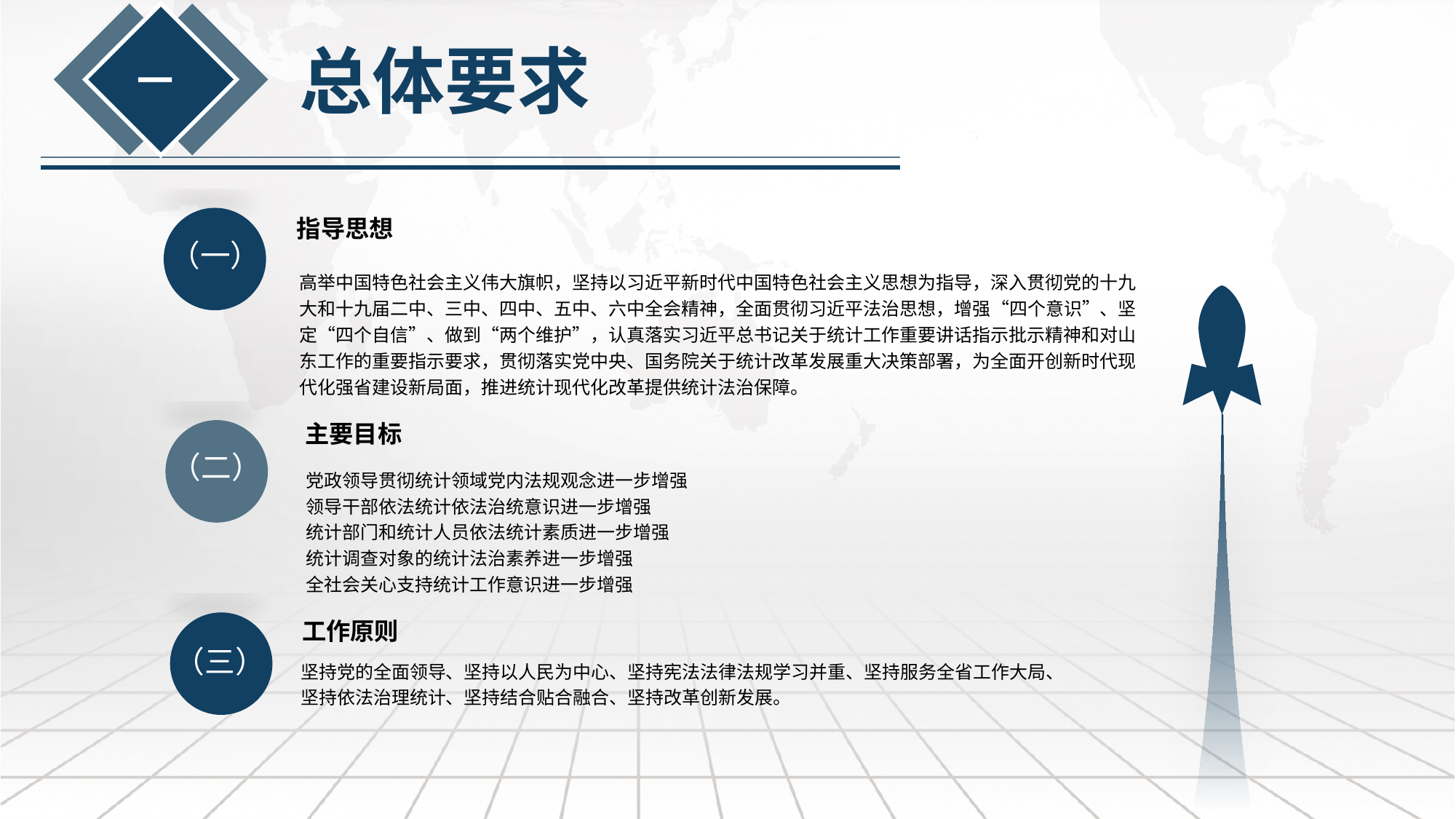

总体要求
一

指导思想
（一）
高举中国特色社会主义伟大旗帜，坚持以习近平新时代中国特色社会主义思想为指导，深入贯彻党的十九大和十九届二中、三中、四中、五中、六中全会精神，全面贯彻习近平法治思想，增强“四个意识”、坚定“四个自信”、做到“两个维护”，认真落实习近平总书记关于统计工作重要讲话指示批示精神和对山东工作的重要指示要求，贯彻落实党中央、国务院关于统计改革发展重大决策部署，为全面开创新时代现代化强省建设新局面，推进统计现代化改革提供统计法治保障。

主要目标

（二）
党政领导贯彻统计领域党内法规观念进一步增强
领导干部依法统计依法治统意识进一步增强
统计部门和统计人员依法统计素质进一步增强
统计调查对象的统计法治素养进一步增强
全社会关心支持统计工作意识进一步增强
工作原则

（三）
坚持党的全面领导、坚持以人民为中心、坚持宪法法律法规学习并重、坚持服务全省工作大局、坚持依法治理统计、坚持结合贴合融合、坚持改革创新发展。